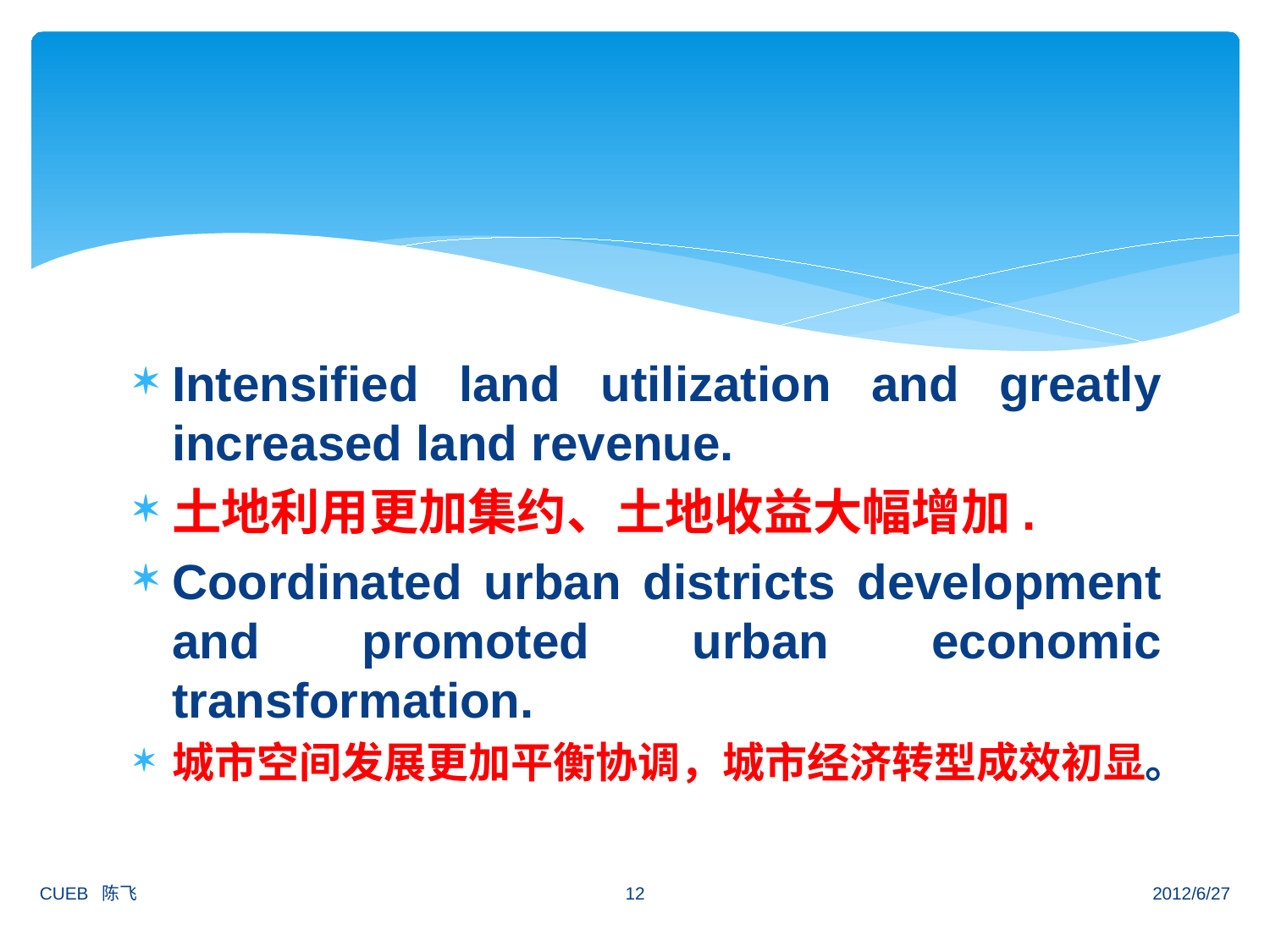

#
Intensified land utilization and greatly increased land revenue.
土地利用更加集约、土地收益大幅增加.
Coordinated urban districts development and promoted urban economic transformation.
城市空间发展更加平衡协调，城市经济转型成效初显。
12
CUEB  陈飞
2012/6/27